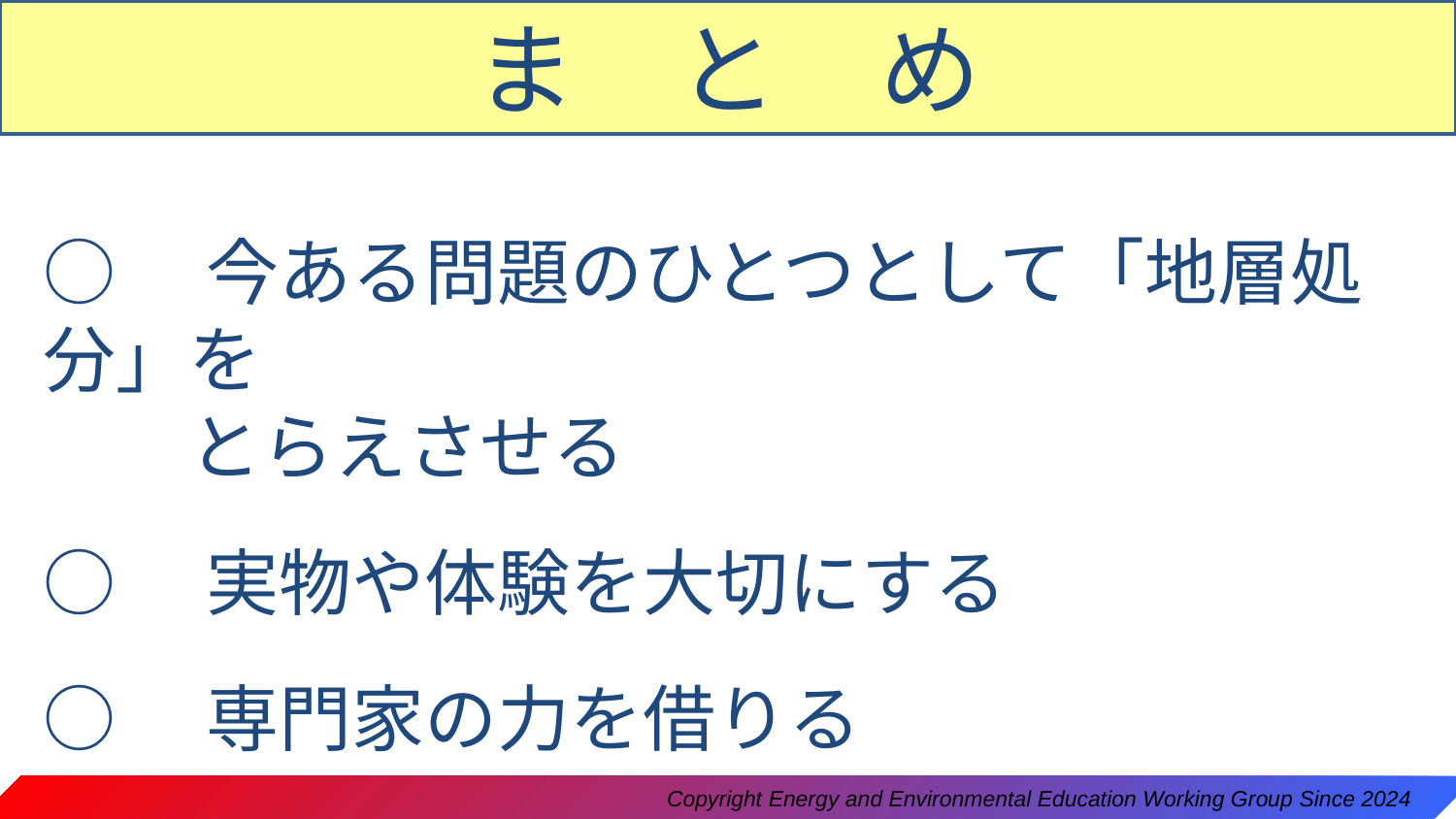

ま　と　め

○　今ある問題のひとつとして「地層処分」を
　　とらえさせる

○　実物や体験を大切にする

○　専門家の力を借りる